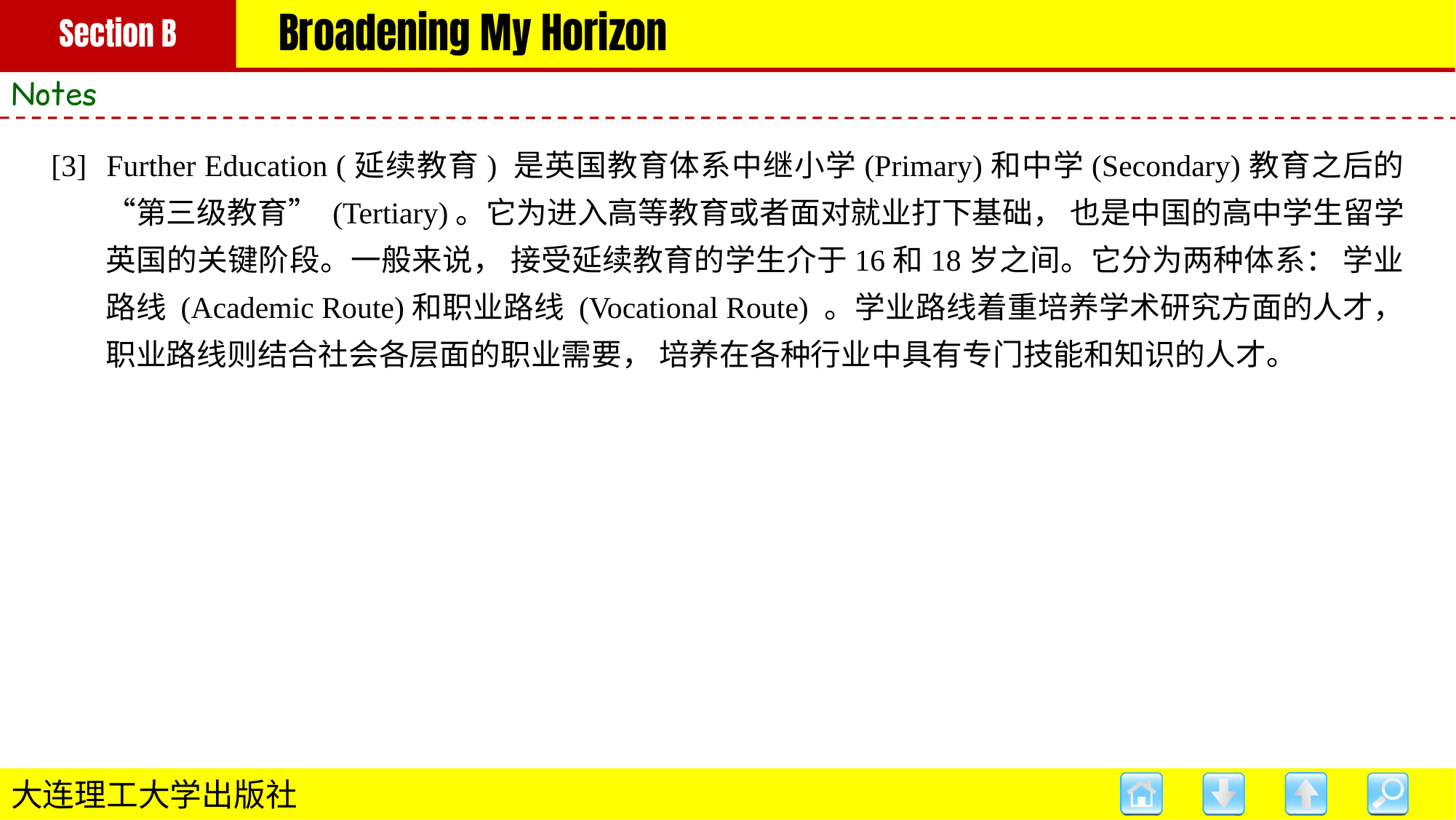

Section B
# Broadening My Horizon
Notes
[3] 	Further Education (延续教育) 是英国教育体系中继小学(Primary)和中学(Secondary)教育之后的 “第三级教育” (Tertiary)。它为进入高等教育或者面对就业打下基础， 也是中国的高中学生留学英国的关键阶段。一般来说， 接受延续教育的学生介于16和18岁之间。它分为两种体系： 学业路线 (Academic Route)和职业路线 (Vocational Route) 。学业路线着重培养学术研究方面的人才， 职业路线则结合社会各层面的职业需要， 培养在各种行业中具有专门技能和知识的人才。